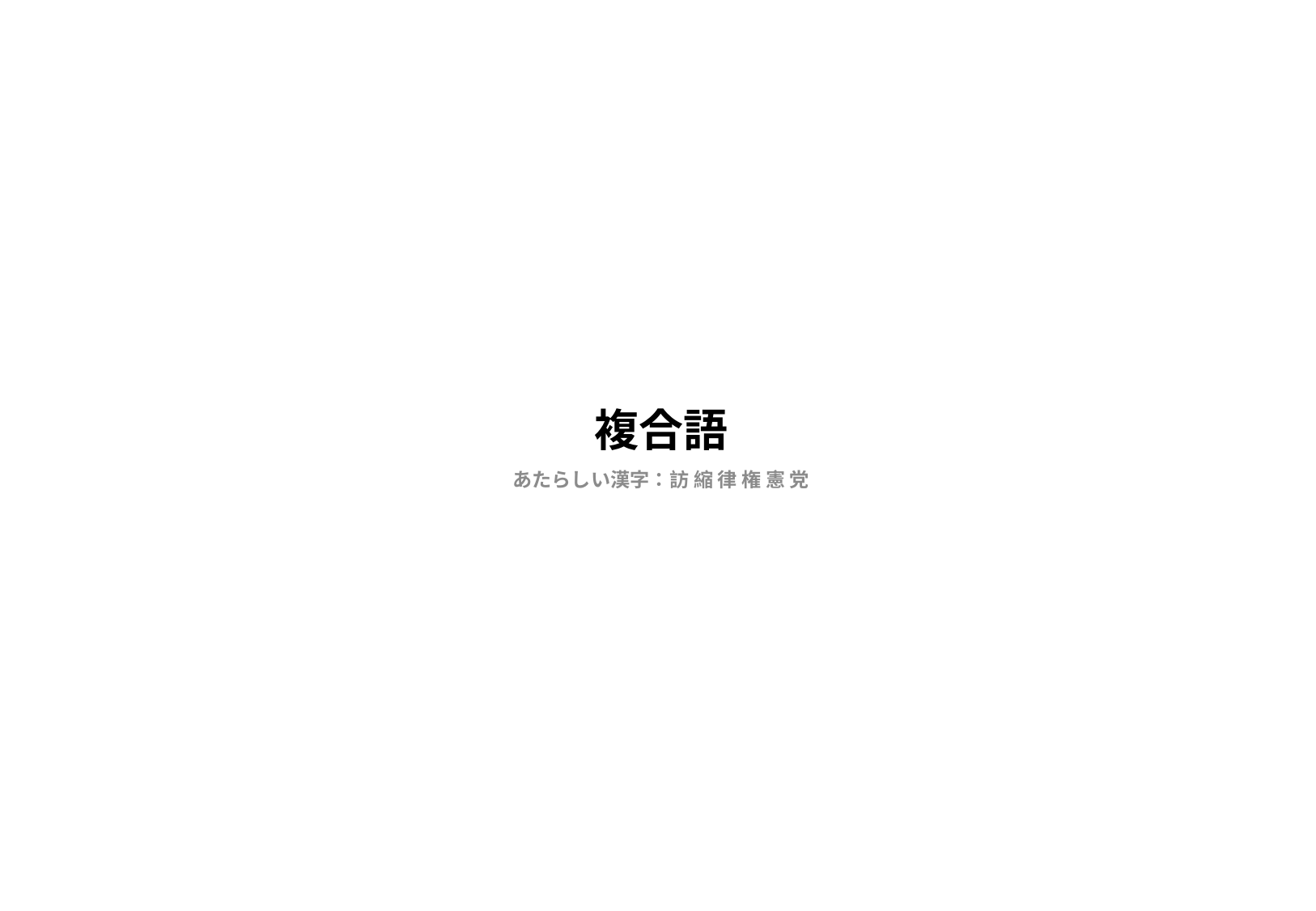

# 複合語
あたらしい漢字：訪 縮 律 権 憲 党